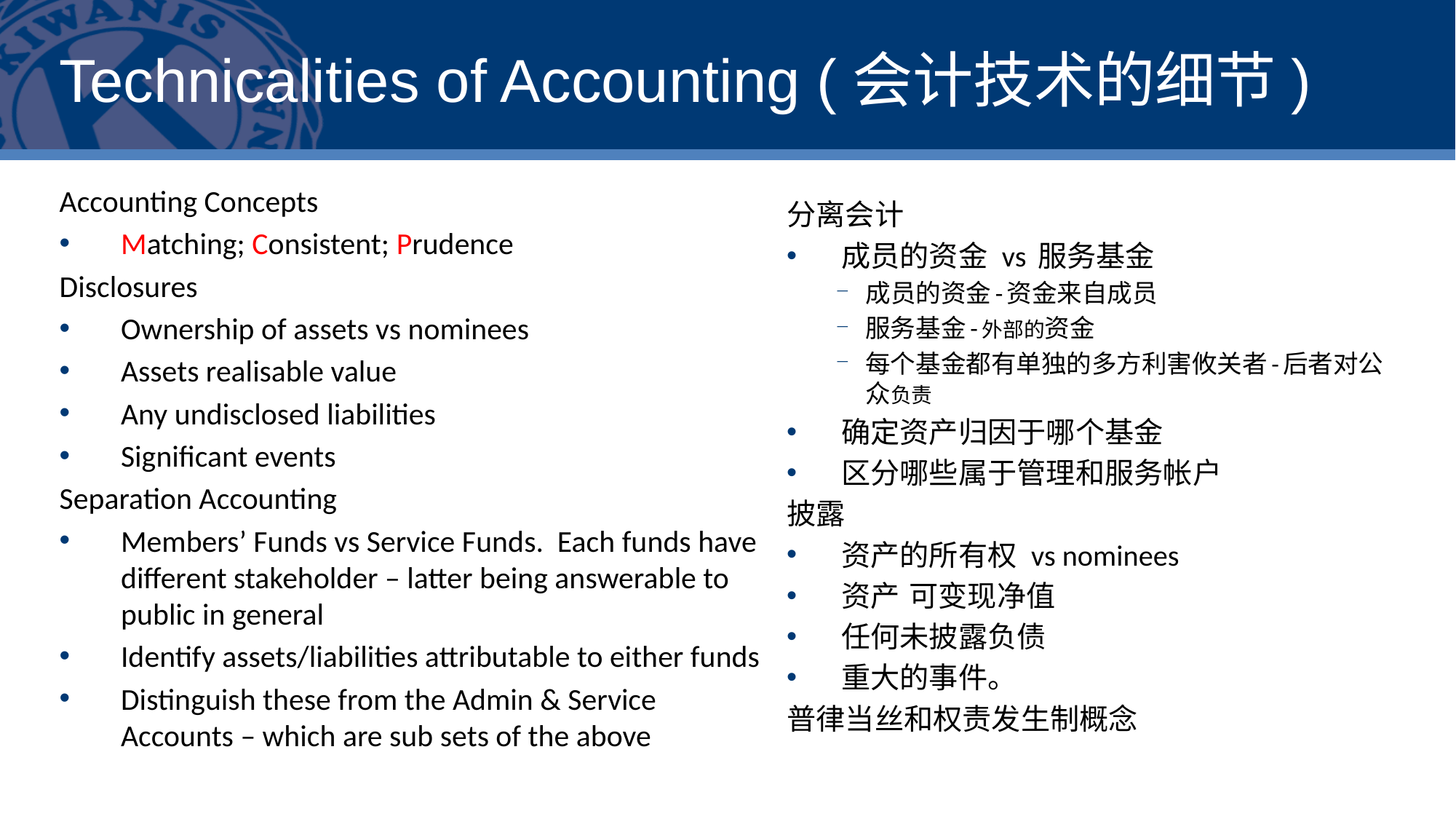

# Technicalities of Accounting (会计技术的细节)
Accounting Concepts
Matching; Consistent; Prudence
Disclosures
Ownership of assets vs nominees
Assets realisable value
Any undisclosed liabilities
Significant events
Separation Accounting
Members’ Funds vs Service Funds.  Each funds have different stakeholder – latter being answerable to public in general
Identify assets/liabilities attributable to either funds
Distinguish these from the Admin & Service Accounts – which are sub sets of the above

分离会计
成员的资金 vs 服务基金
成员的资金-资金来自成员
服务基金-外部的资金
每个基金都有单独的多方利害攸关者-后者对公众负责
确定资产归因于哪个基金
区分哪些属于管理和服务帐户
披露
资产的所有权 vs nominees
资产 可变现净值
任何未披露负债
重大的事件。
普律当丝和权责发生制概念